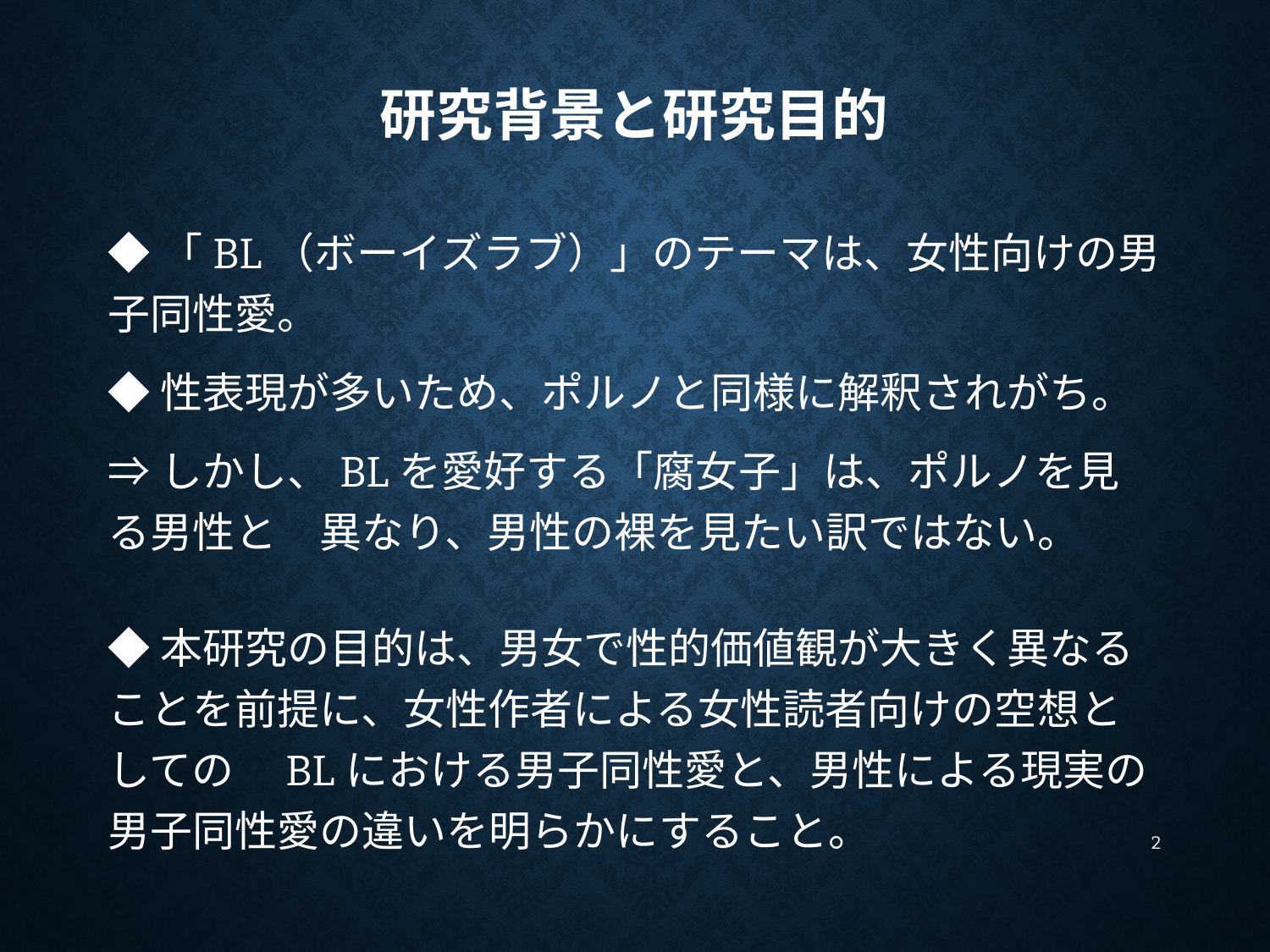

# 研究背景と研究目的
◆「BL（ボーイズラブ）」のテーマは、女性向けの男子同性愛。
◆性表現が多いため、ポルノと同様に解釈されがち。
⇒しかし、BLを愛好する「腐女子」は、ポルノを見る男性と　異なり、男性の裸を見たい訳ではない。

◆本研究の目的は、男女で性的価値観が大きく異なることを前提に、女性作者による女性読者向けの空想としての　BLにおける男子同性愛と、男性による現実の男子同性愛の違いを明らかにすること。
2